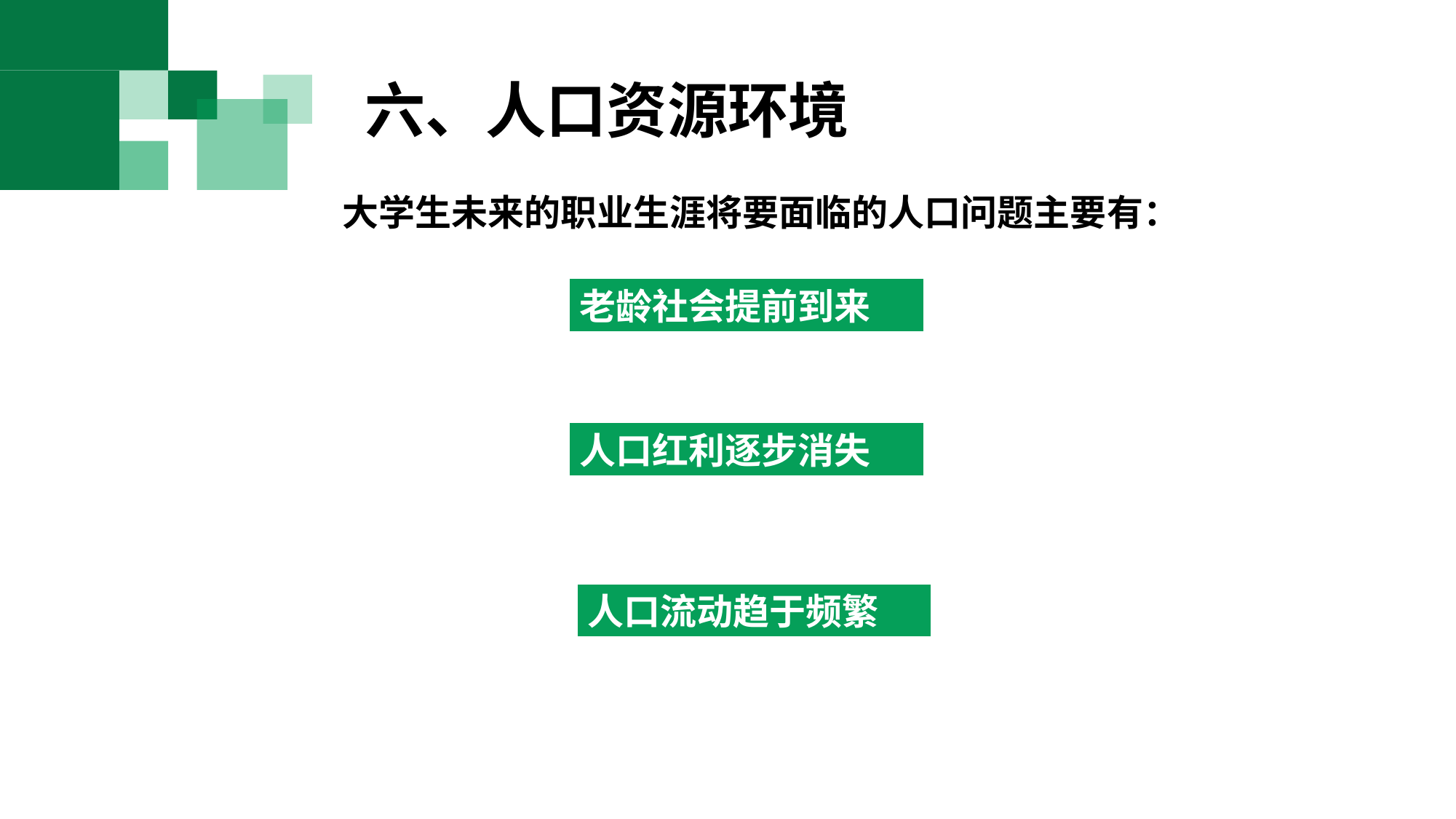

六、人口资源环境
大学生未来的职业生涯将要面临的人口问题主要有：
老龄社会提前到来
人口红利逐步消失
人口流动趋于频繁